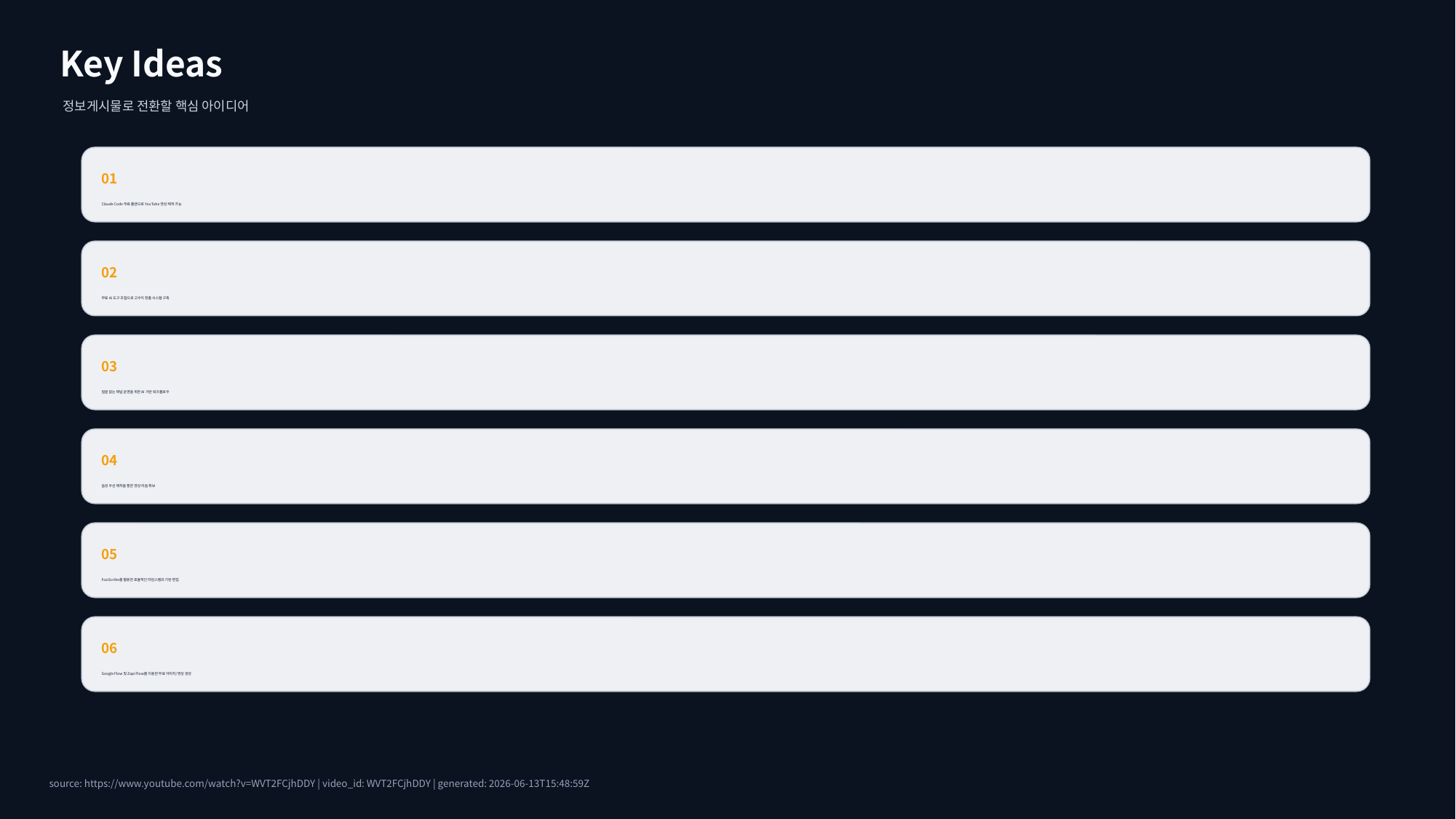

Key Ideas
정보게시물로 전환할 핵심 아이디어

01
Claude Code 무료 플랜으로 YouTube 영상 제작 가능

02
무료 AI 도구 조합으로 고수익 창출 시스템 구축

03
얼굴 없는 채널 운영을 위한 AI 기반 워크플로우

04
음성 우선 제작을 통한 영상 리듬 확보

05
FoziScribe를 활용한 효율적인 타임스탬프 기반 편집

06
Google Flow 및 Zapi Flow를 이용한 무료 이미지/영상 생성
source: https://www.youtube.com/watch?v=WVT2FCjhDDY | video_id: WVT2FCjhDDY | generated: 2026-06-13T15:48:59Z